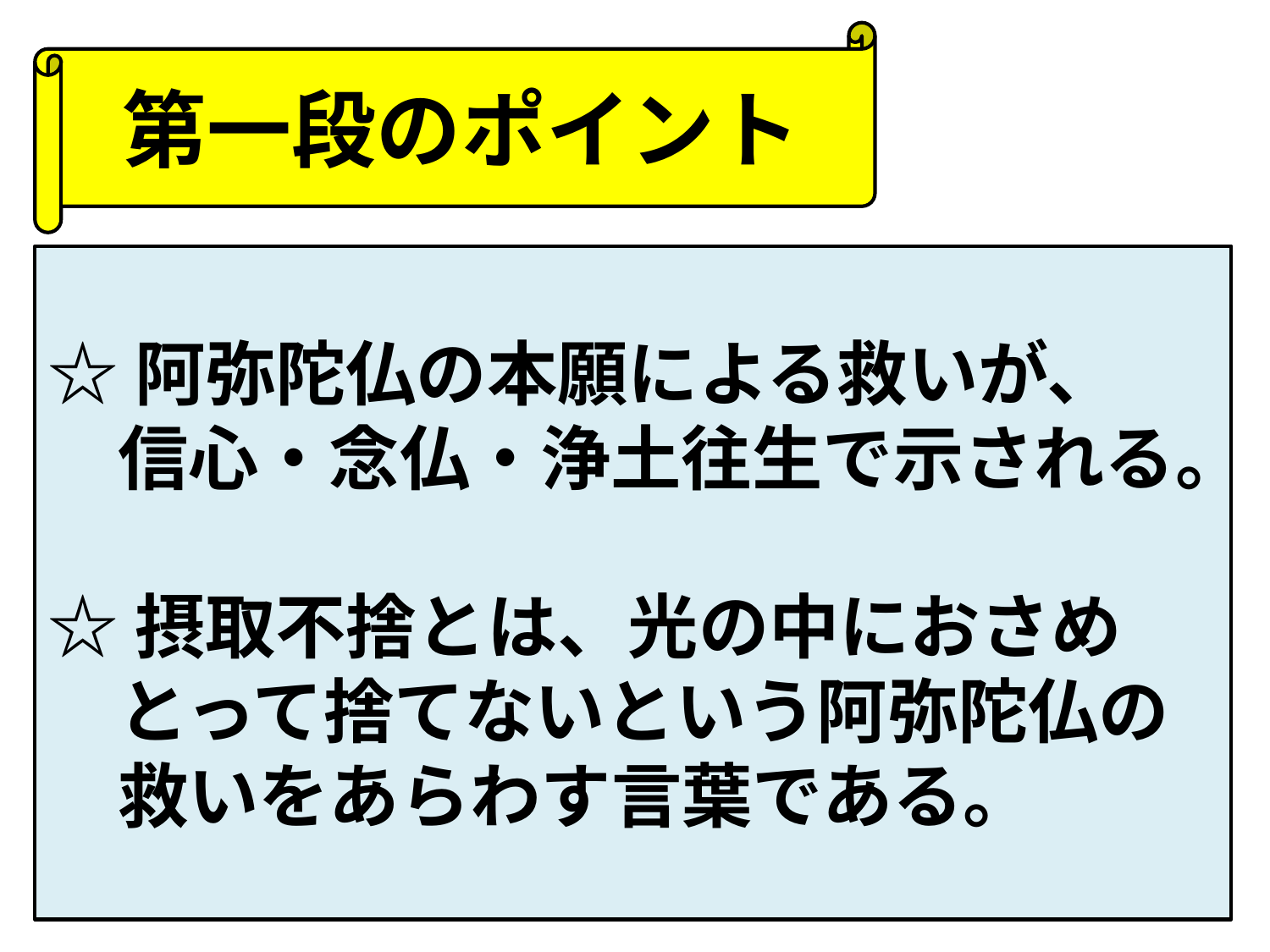

第一段のポイント
☆阿弥陀仏の本願による救いが、
　信心・念仏・浄土往生で示される。

☆摂取不捨とは、光の中におさめ
　とって捨てないという阿弥陀仏の
　救いをあらわす言葉である。